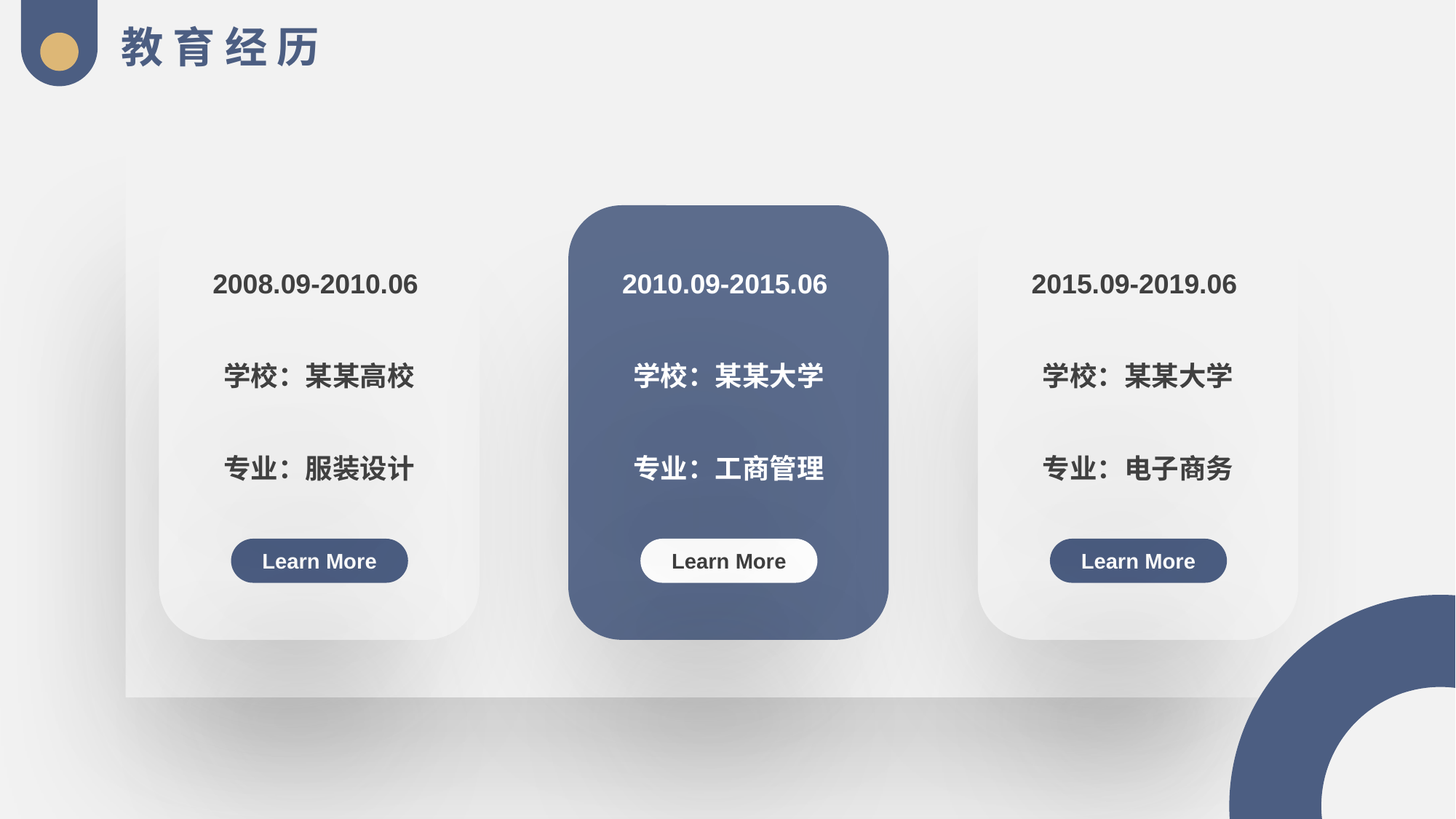

教 育 经 历

2008.09-2010.06
学校：某某高校
专业：服装设计
Learn More

2010.09-2015.06
学校：某某大学
专业：工商管理
Learn More

2015.09-2019.06
学校：某某大学
专业：电子商务
Learn More